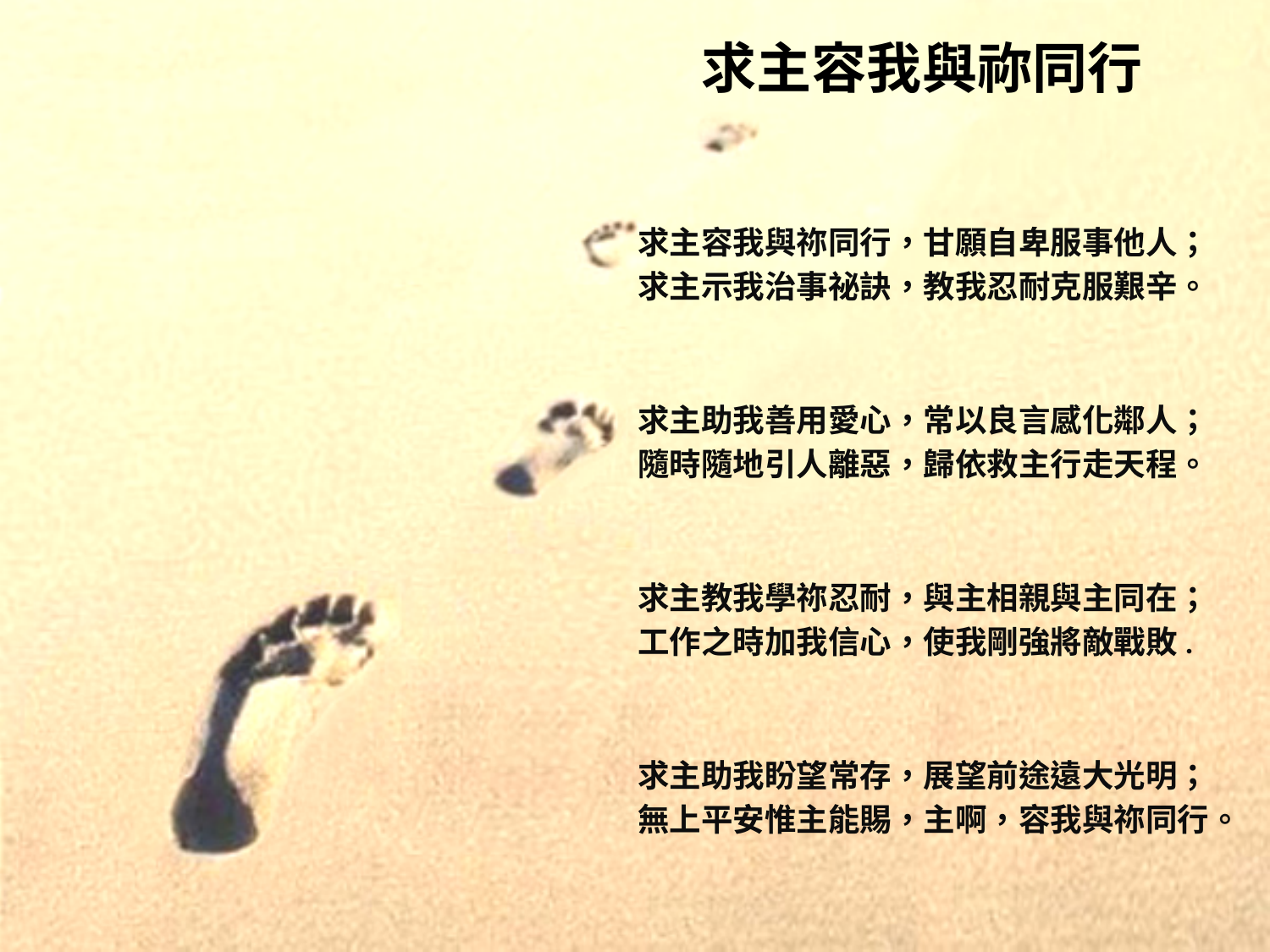

# 求主容我與祢同行
求主容我與祢同行，甘願自卑服事他人；
求主示我治事祕訣，教我忍耐克服艱辛。

求主助我善用愛心，常以良言感化鄰人；
隨時隨地引人離惡，歸依救主行走天程。

求主教我學祢忍耐，與主相親與主同在；
工作之時加我信心，使我剛強將敵戰敗.

求主助我盼望常存，展望前途遠大光明；
無上平安惟主能賜，主啊，容我與祢同行。